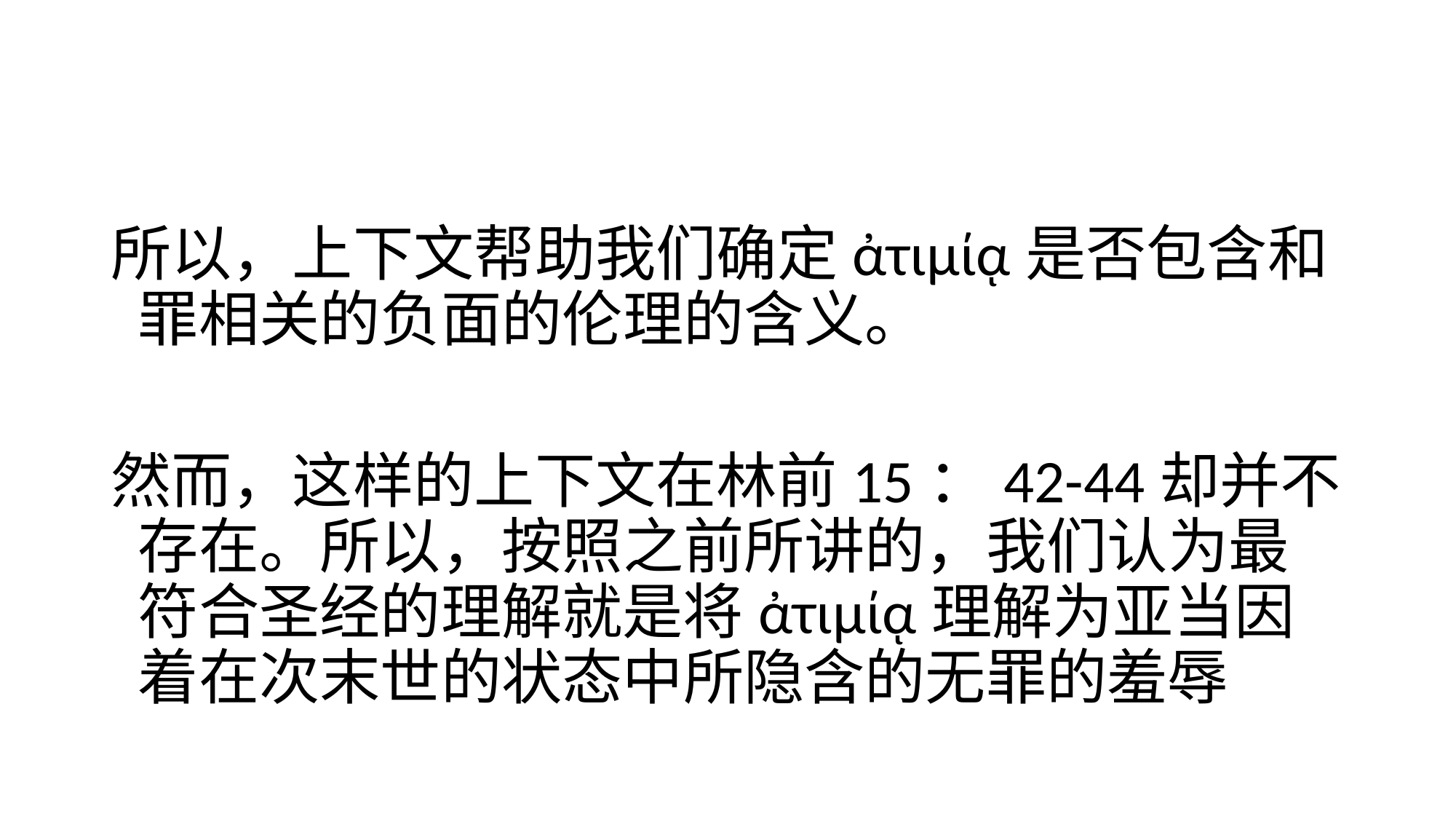

#
所以，上下文帮助我们确定ἀτιμίᾳ是否包含和罪相关的负面的伦理的含义。

然而，这样的上下文在林前15：42-44却并不存在。所以，按照之前所讲的，我们认为最符合圣经的理解就是将ἀτιμίᾳ理解为亚当因着在次末世的状态中所隐含的无罪的羞辱